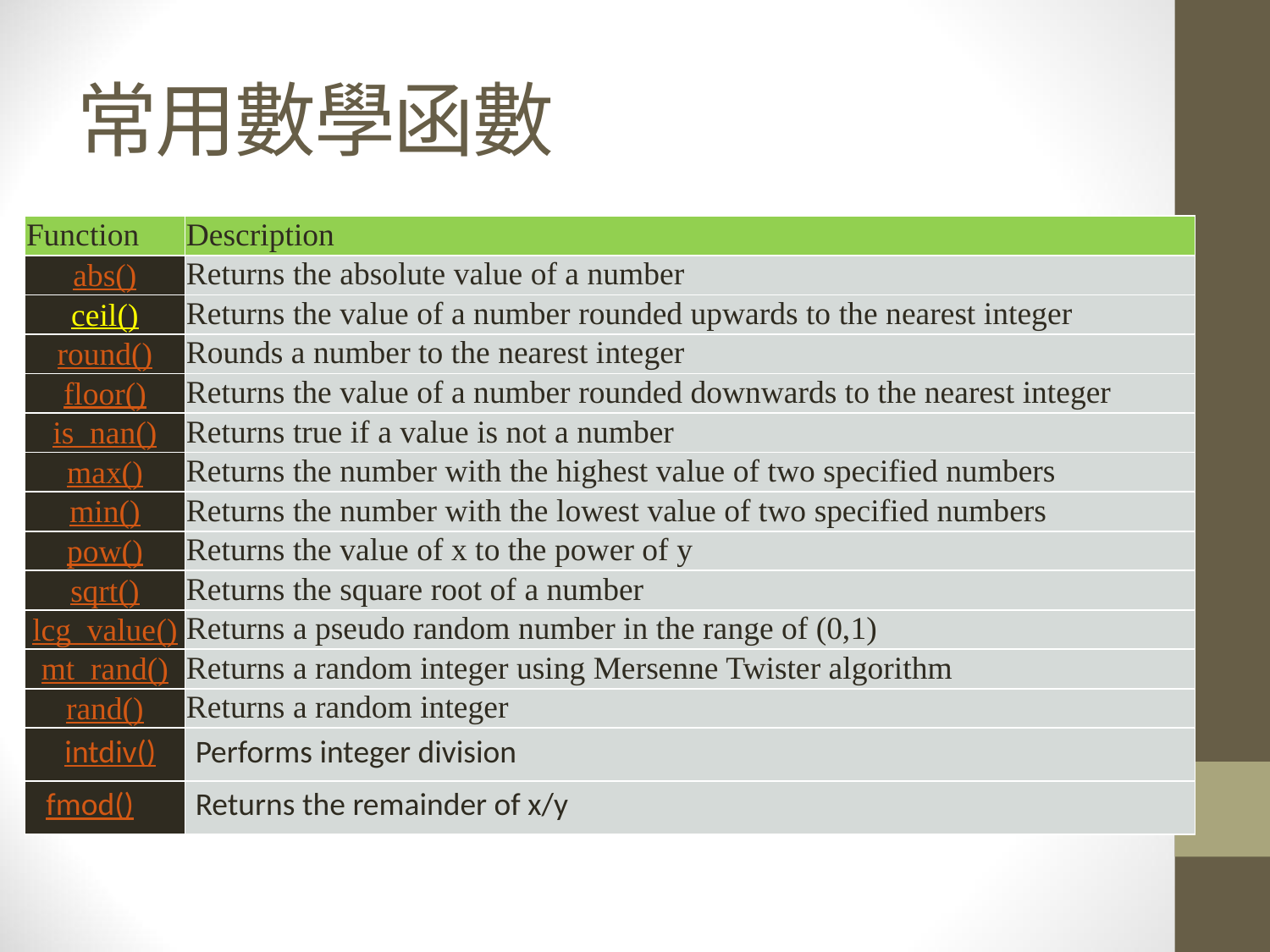

# 常用數學函數
| Function | Description |
| --- | --- |
| abs() | Returns the absolute value of a number |
| ceil() | Returns the value of a number rounded upwards to the nearest integer |
| round() | Rounds a number to the nearest integer |
| floor() | Returns the value of a number rounded downwards to the nearest integer |
| is\_nan() | Returns true if a value is not a number |
| max() | Returns the number with the highest value of two specified numbers |
| min() | Returns the number with the lowest value of two specified numbers |
| pow() | Returns the value of x to the power of y |
| sqrt() | Returns the square root of a number |
| lcg\_value() | Returns a pseudo random number in the range of (0,1) |
| mt\_rand() | Returns a random integer using Mersenne Twister algorithm |
| rand() | Returns a random integer |
| intdiv() | Performs integer division |
| fmod() | Returns the remainder of x/y |